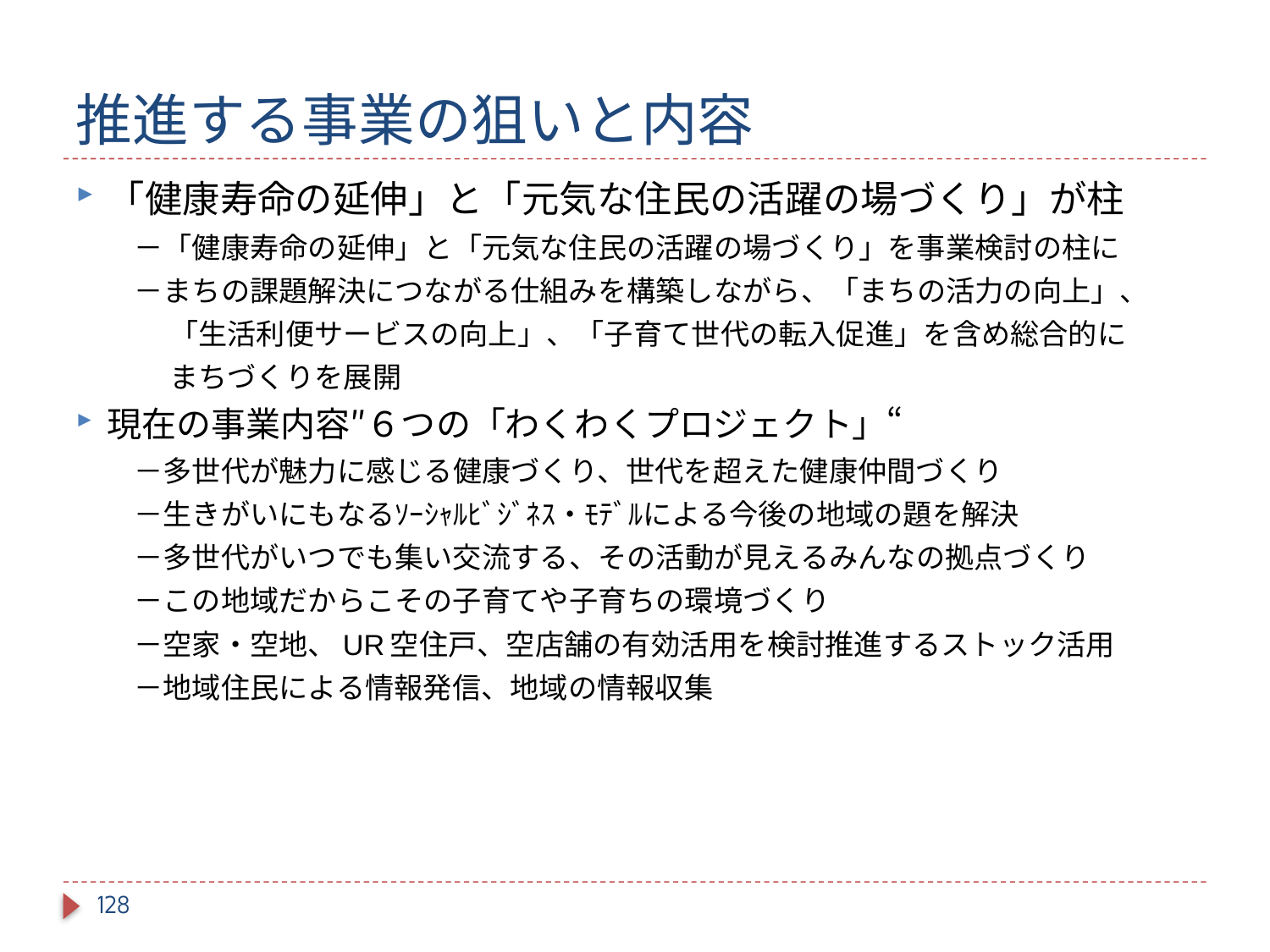

# 推進する事業の狙いと内容
「健康寿命の延伸」と「元気な住民の活躍の場づくり」が柱
　　－「健康寿命の延伸」と「元気な住民の活躍の場づくり」を事業検討の柱に
　　－まちの課題解決につながる仕組みを構築しながら、「まちの活力の向上」、
　　 　「生活利便サービスの向上」、「子育て世代の転入促進」を含め総合的に
　　 　まちづくりを展開
現在の事業内容″６つの「わくわくプロジェクト」“
　　－多世代が魅力に感じる健康づくり、世代を超えた健康仲間づくり
　　－生きがいにもなるｿｰｼｬﾙﾋﾞｼﾞﾈｽ・ﾓﾃﾞﾙによる今後の地域の題を解決
　　－多世代がいつでも集い交流する、その活動が見えるみんなの拠点づくり
　　－この地域だからこその子育てや子育ちの環境づくり
　　－空家・空地、UR空住戸、空店舗の有効活用を検討推進するストック活用
　　－地域住民による情報発信、地域の情報収集
128